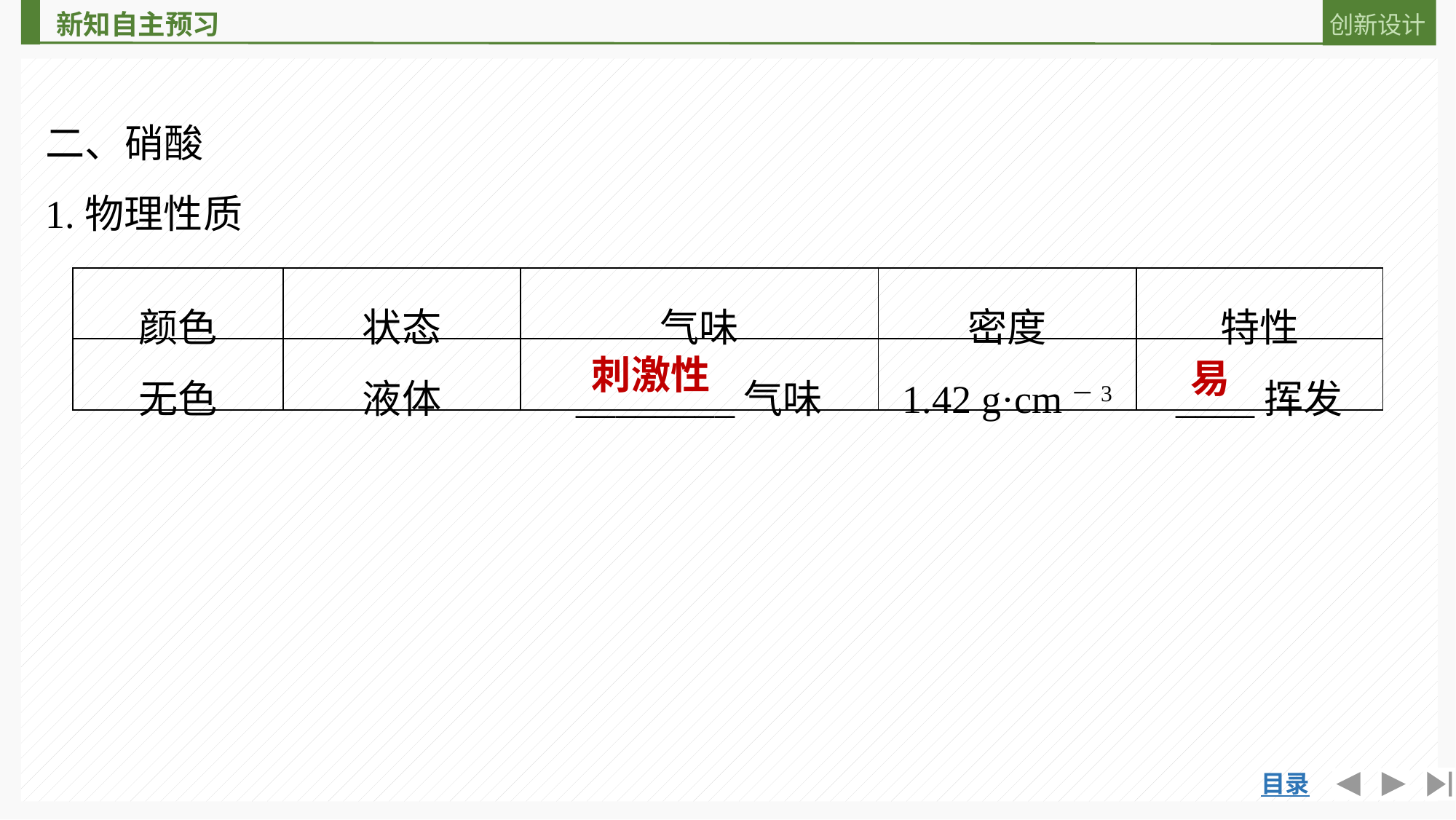

二、硝酸
1.物理性质
| 颜色 | 状态 | 气味 | 密度 | 特性 |
| --- | --- | --- | --- | --- |
| 无色 | 液体 | \_\_\_\_\_\_\_\_气味 | 1.42 g·cm－3 | \_\_\_\_挥发 |
刺激性
易